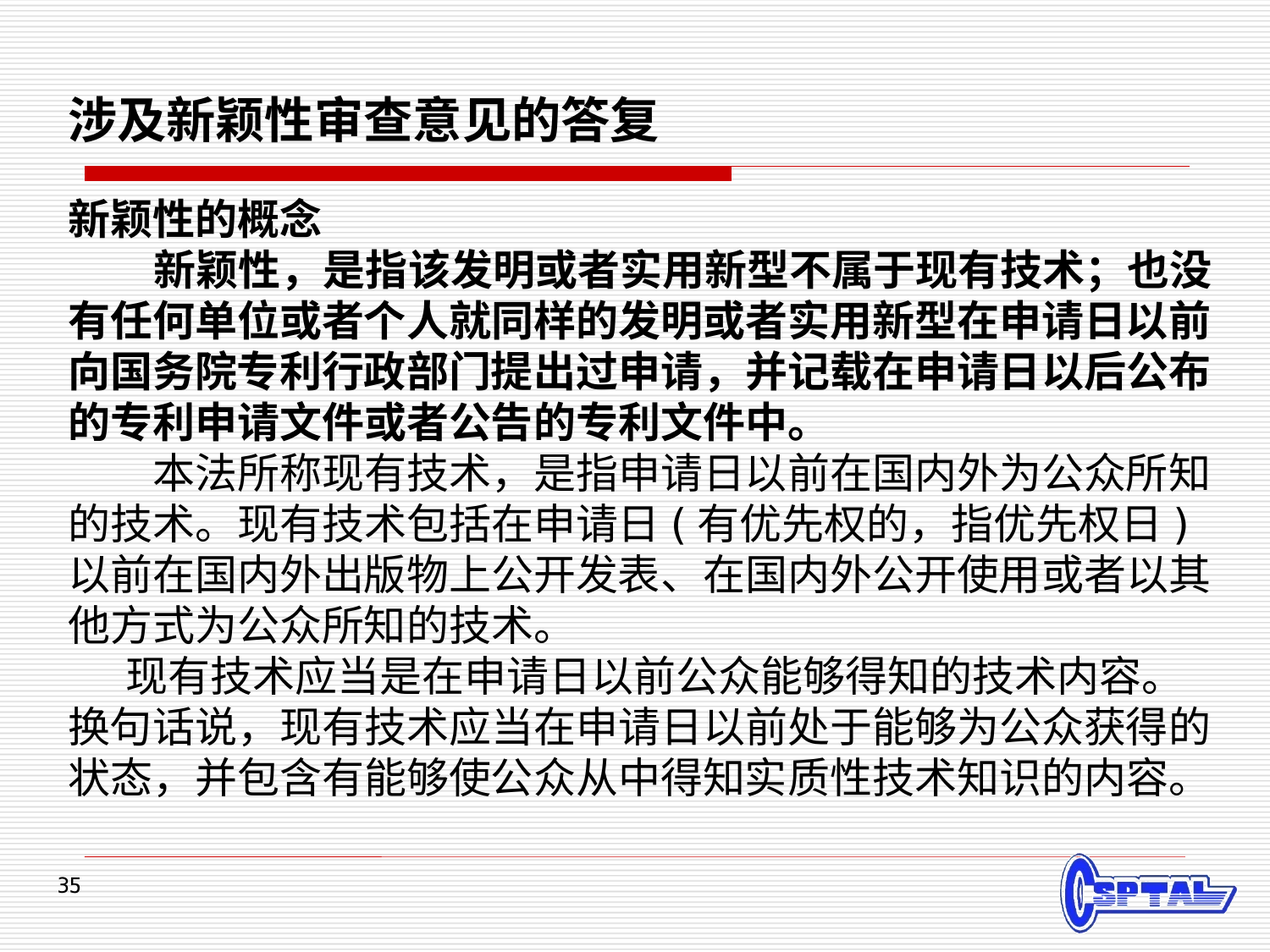

# 涉及新颖性审查意见的答复
新颖性的概念
        新颖性，是指该发明或者实用新型不属于现有技术；也没有任何单位或者个人就同样的发明或者实用新型在申请日以前向国务院专利行政部门提出过申请，并记载在申请日以后公布的专利申请文件或者公告的专利文件中。
　　本法所称现有技术，是指申请日以前在国内外为公众所知的技术。现有技术包括在申请日(有优先权的，指优先权日) 以前在国内外出版物上公开发表、在国内外公开使用或者以其他方式为公众所知的技术。
     现有技术应当是在申请日以前公众能够得知的技术内容。换句话说，现有技术应当在申请日以前处于能够为公众获得的状态，并包含有能够使公众从中得知实质性技术知识的内容。
35